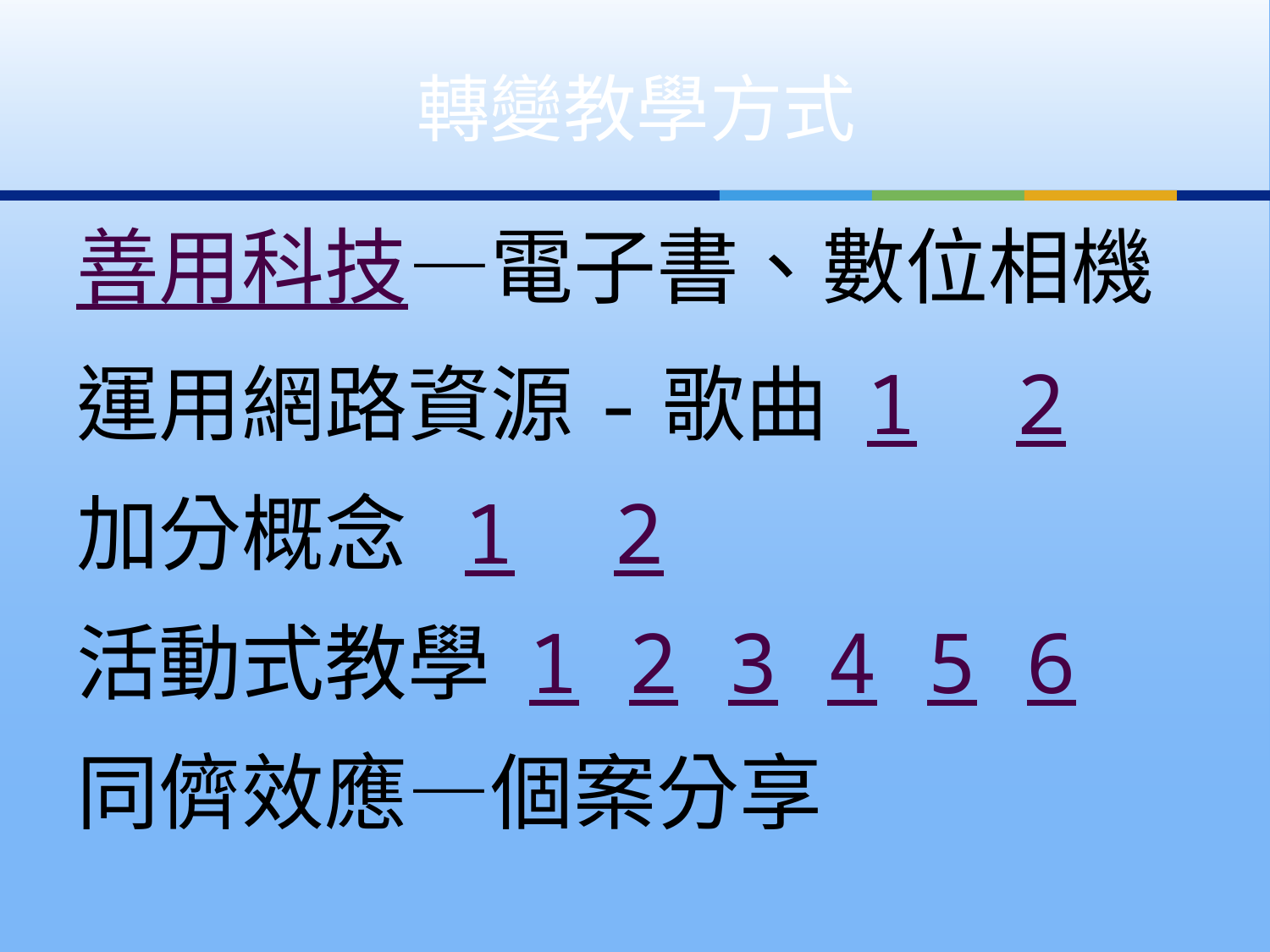

# 轉變教學方式
善用科技—電子書、數位相機
運用網路資源-歌曲 1  2
加分概念  1  2
活動式教學 1 2 3 4 5 6
同儕效應—個案分享